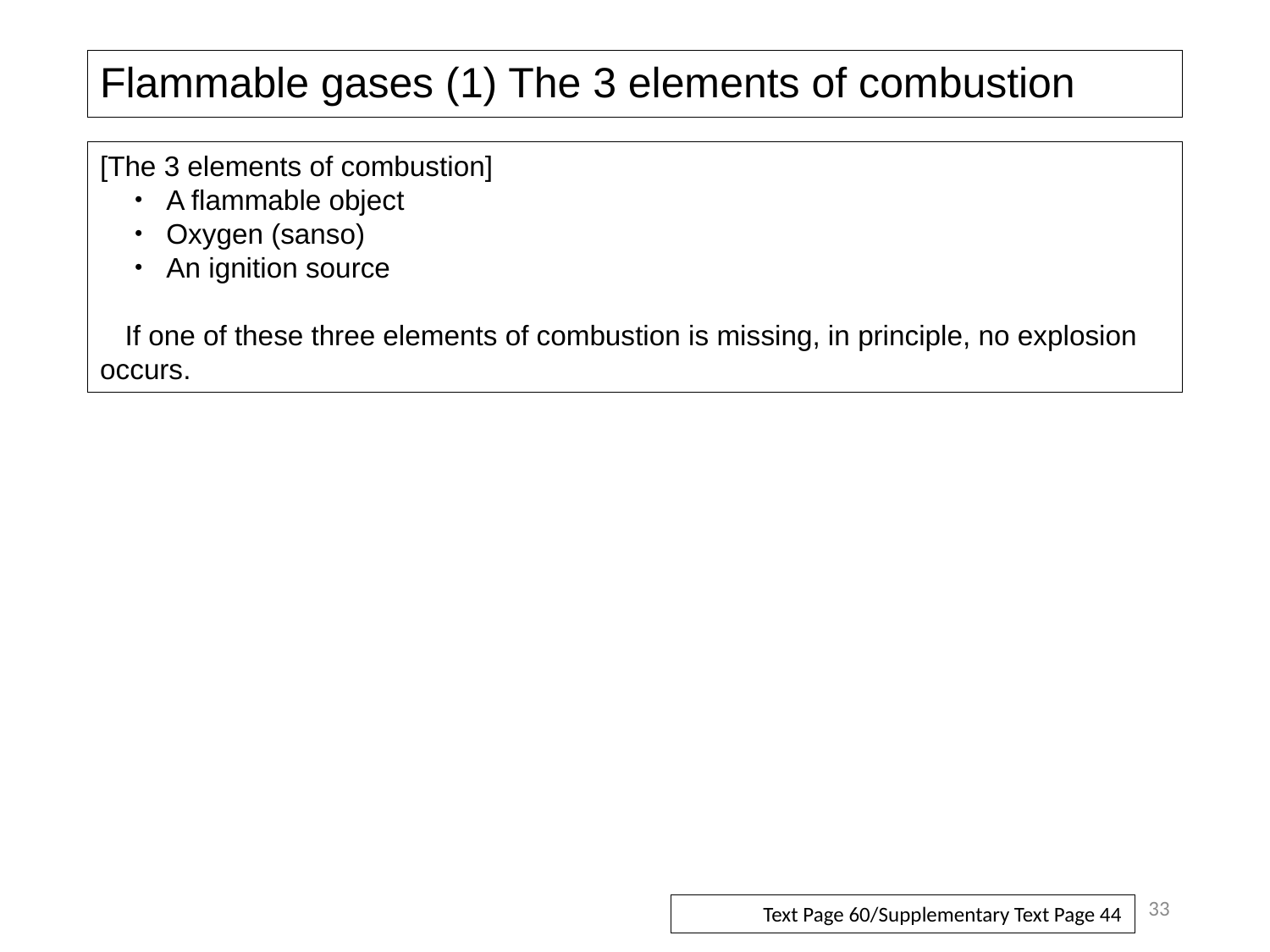

# Flammable gases (1) The 3 elements of combustion
[The 3 elements of combustion]
・ A flammable object
・ Oxygen (sanso)
・ An ignition source

If one of these three elements of combustion is missing, in principle, no explosion occurs.
33
Text Page 60/Supplementary Text Page 44